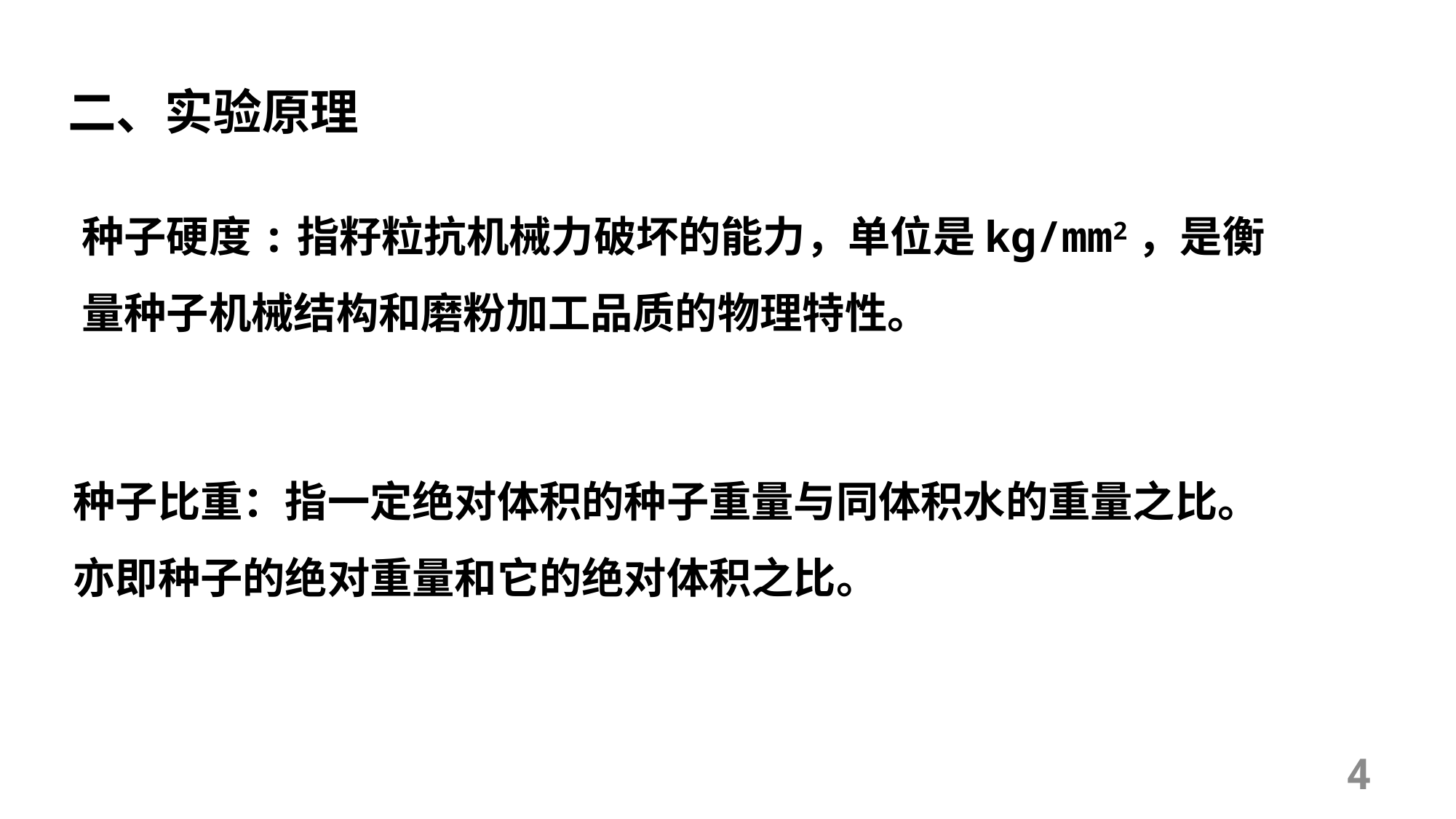

二、实验原理
种子硬度:指籽粒抗机械力破坏的能力，单位是kg/mm2，是衡量种子机械结构和磨粉加工品质的物理特性。
种子比重：指一定绝对体积的种子重量与同体积水的重量之比。亦即种子的绝对重量和它的绝对体积之比。
4